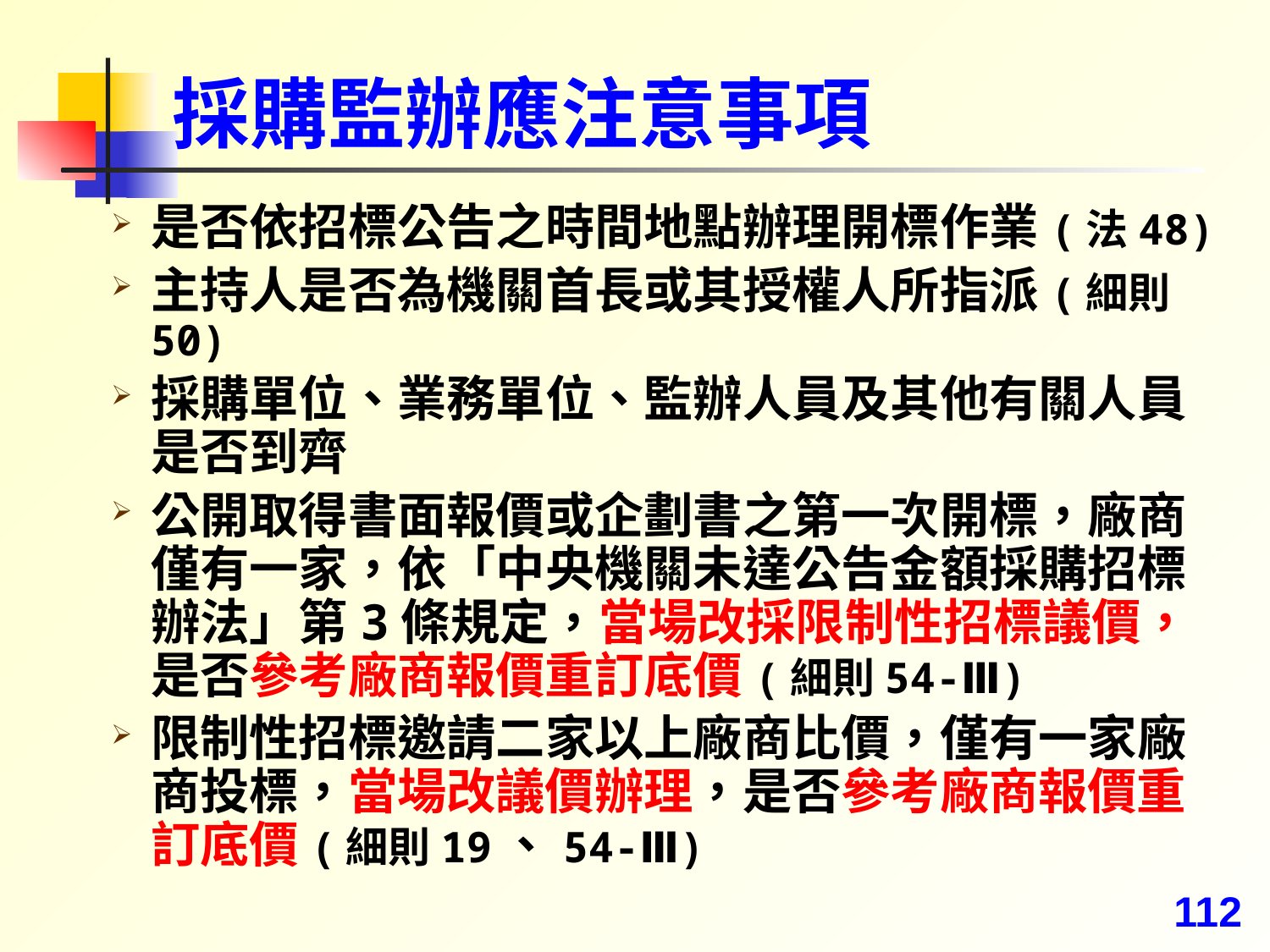

# 採購監辦應注意事項
是否依招標公告之時間地點辦理開標作業(法48)
主持人是否為機關首長或其授權人所指派(細則50)
採購單位、業務單位、監辦人員及其他有關人員是否到齊
公開取得書面報價或企劃書之第一次開標，廠商僅有一家，依「中央機關未達公告金額採購招標辦法」第3條規定，當場改採限制性招標議價，是否參考廠商報價重訂底價(細則54-Ⅲ)
限制性招標邀請二家以上廠商比價，僅有一家廠商投標，當場改議價辦理，是否參考廠商報價重訂底價(細則19、54-Ⅲ)
112